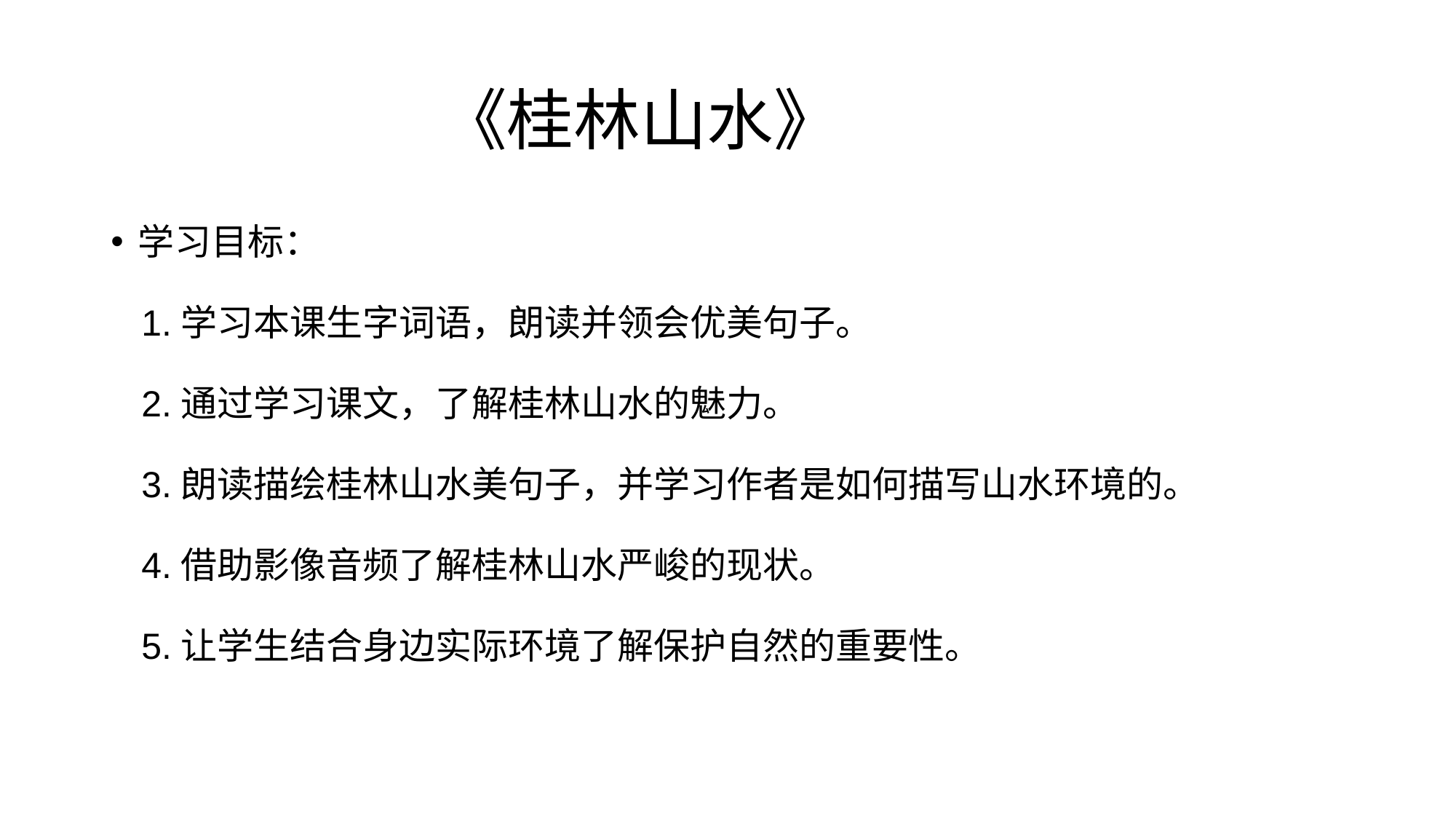

# 《桂林山水》
学习目标：
   1.学习本课生字词语，朗读并领会优美句子。
   2.通过学习课文，了解桂林山水的魅力。
   3.朗读描绘桂林山水美句子，并学习作者是如何描写山水环境的。
   4.借助影像音频了解桂林山水严峻的现状。
   5.让学生结合身边实际环境了解保护自然的重要性。